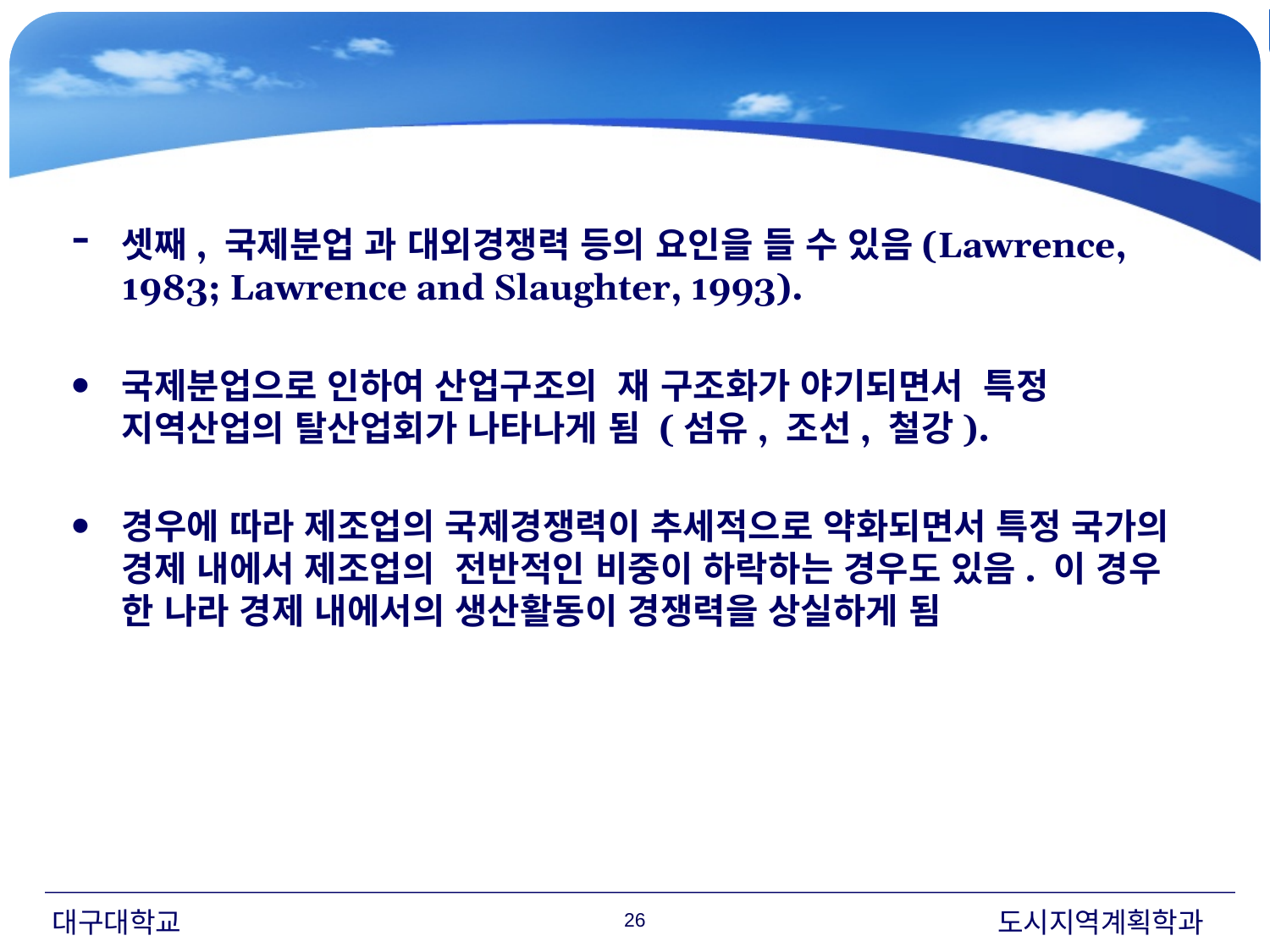

셋째, 국제분업 과 대외경쟁력 등의 요인을 들 수 있음(Lawrence, 1983; Lawrence and Slaughter, 1993).

국제분업으로 인하여 산업구조의  재 구조화가 야기되면서  특정 지역산업의 탈산업회가 나타나게 됨 (섬유, 조선, 철강).

경우에 따라 제조업의 국제경쟁력이 추세적으로 약화되면서 특정 국가의 경제 내에서 제조업의  전반적인 비중이 하락하는 경우도 있음. 이 경우 한 나라 경제 내에서의 생산활동이 경쟁력을 상실하게 됨